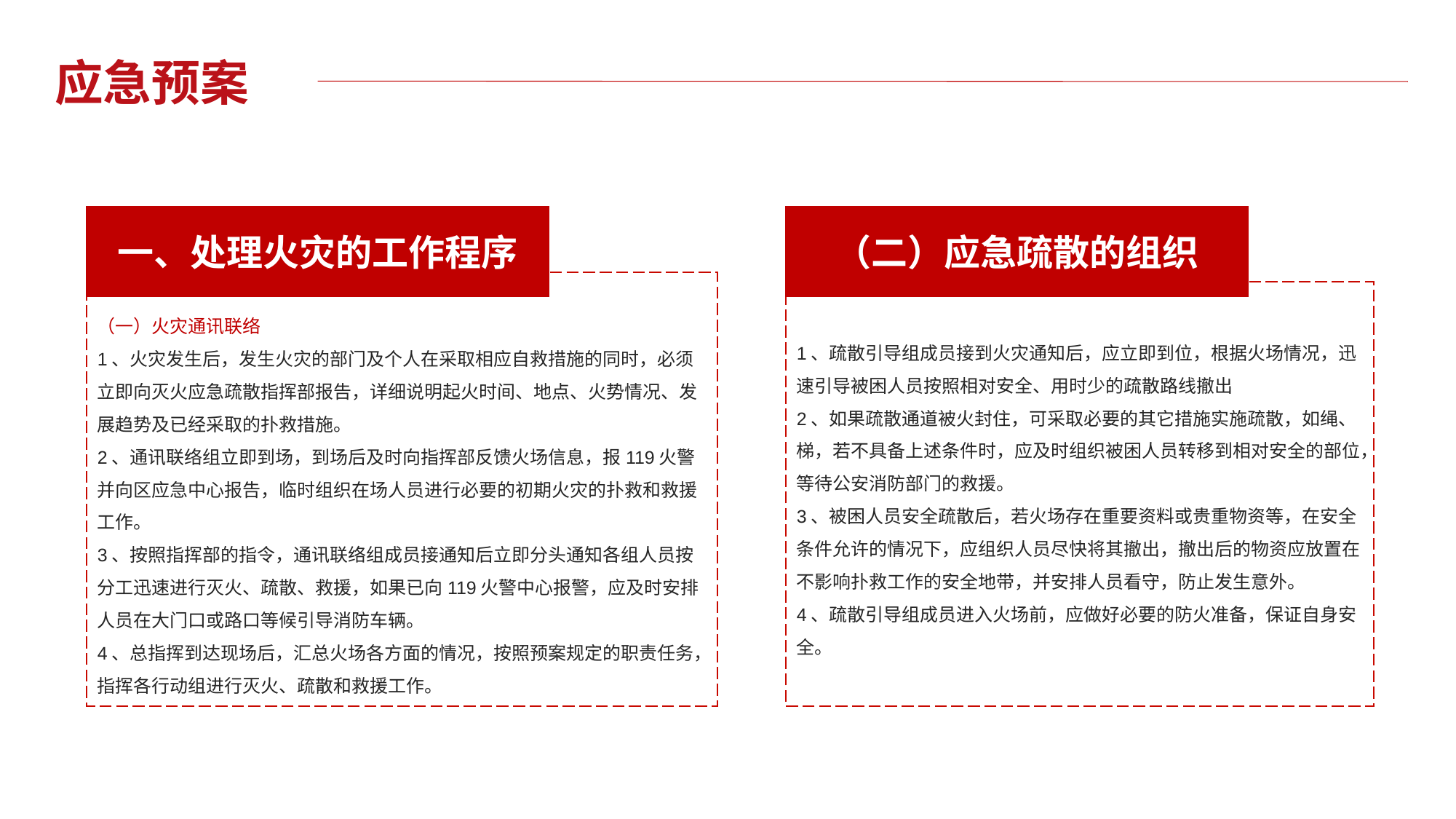

应急预案
一、处理火灾的工作程序
（二）应急疏散的组织

（一）火灾通讯联络
1、火灾发生后，发生火灾的部门及个人在采取相应自救措施的同时，必须立即向灭火应急疏散指挥部报告，详细说明起火时间、地点、火势情况、发展趋势及已经采取的扑救措施。
2、通讯联络组立即到场，到场后及时向指挥部反馈火场信息，报119火警并向区应急中心报告，临时组织在场人员进行必要的初期火灾的扑救和救援工作。
3、按照指挥部的指令，通讯联络组成员接通知后立即分头通知各组人员按分工迅速进行灭火、疏散、救援，如果已向119火警中心报警，应及时安排人员在大门口或路口等候引导消防车辆。
4、总指挥到达现场后，汇总火场各方面的情况，按照预案规定的职责任务，指挥各行动组进行灭火、疏散和救援工作。

1、疏散引导组成员接到火灾通知后，应立即到位，根据火场情况，迅速引导被困人员按照相对安全、用时少的疏散路线撤出
2、如果疏散通道被火封住，可采取必要的其它措施实施疏散，如绳、梯，若不具备上述条件时，应及时组织被困人员转移到相对安全的部位，等待公安消防部门的救援。
3、被困人员安全疏散后，若火场存在重要资料或贵重物资等，在安全条件允许的情况下，应组织人员尽快将其撤出，撤出后的物资应放置在不影响扑救工作的安全地带，并安排人员看守，防止发生意外。
4、疏散引导组成员进入火场前，应做好必要的防火准备，保证自身安全。